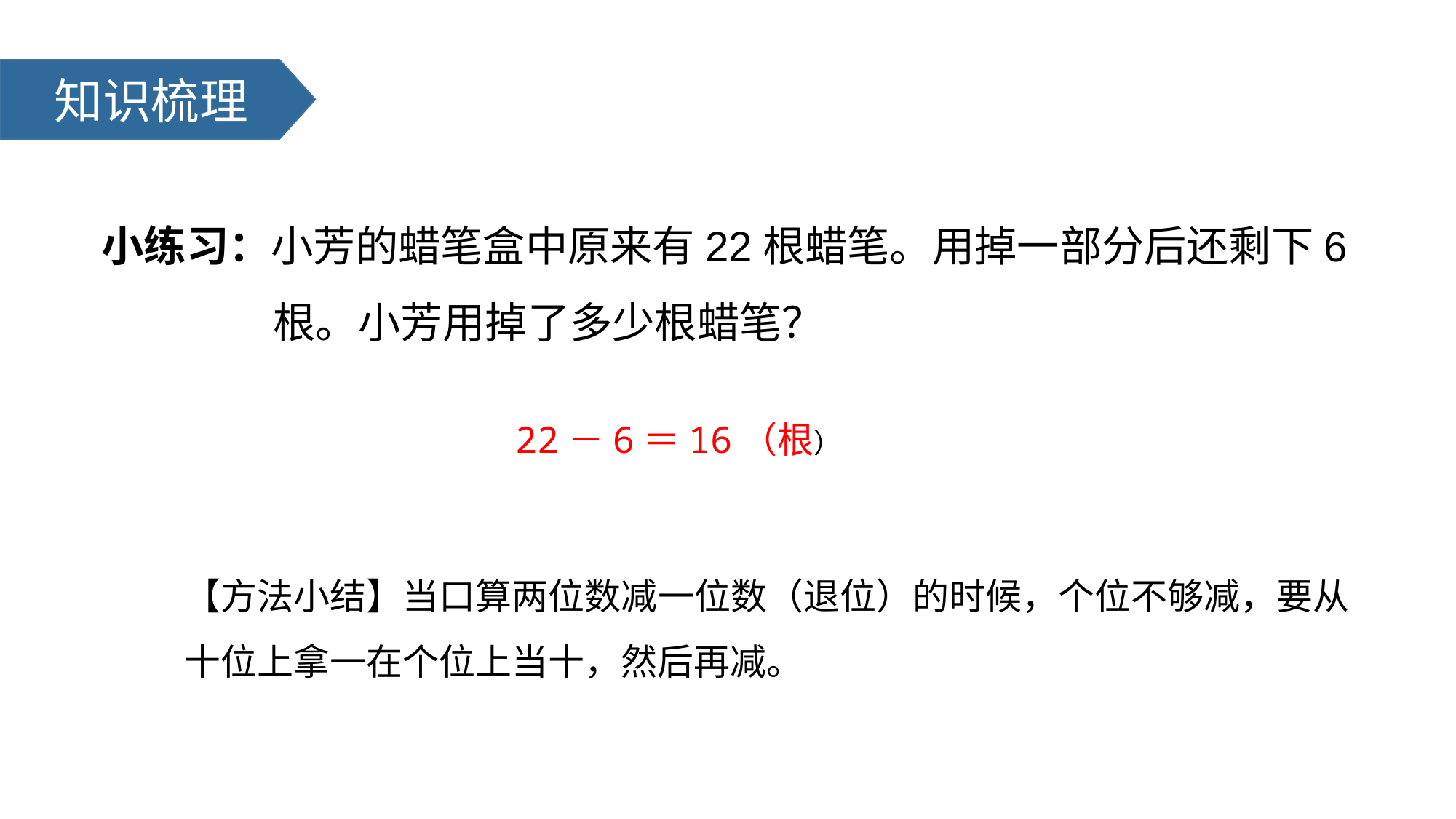

知识梳理
小练习：小芳的蜡笔盒中原来有22根蜡笔。用掉一部分后还剩下6根。小芳用掉了多少根蜡笔？
22－6＝16（根）
【方法小结】当口算两位数减一位数（退位）的时候，个位不够减，要从十位上拿一在个位上当十，然后再减。